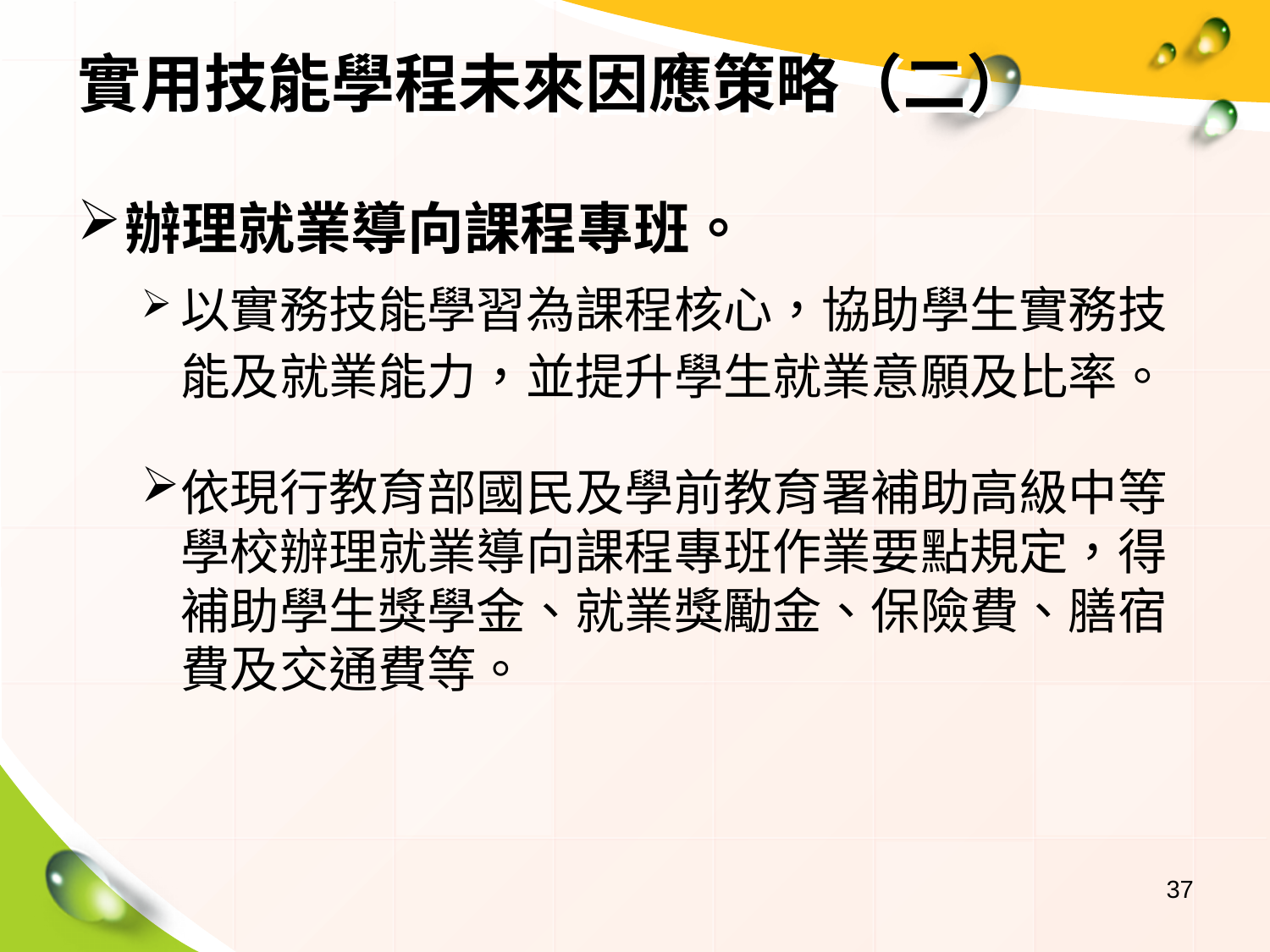

# 實用技能學程未來因應策略（二）
辦理就業導向課程專班。
以實務技能學習為課程核心，協助學生實務技能及就業能力，並提升學生就業意願及比率。

依現行教育部國民及學前教育署補助高級中等學校辦理就業導向課程專班作業要點規定，得補助學生獎學金、就業獎勵金、保險費、膳宿費及交通費等。
37